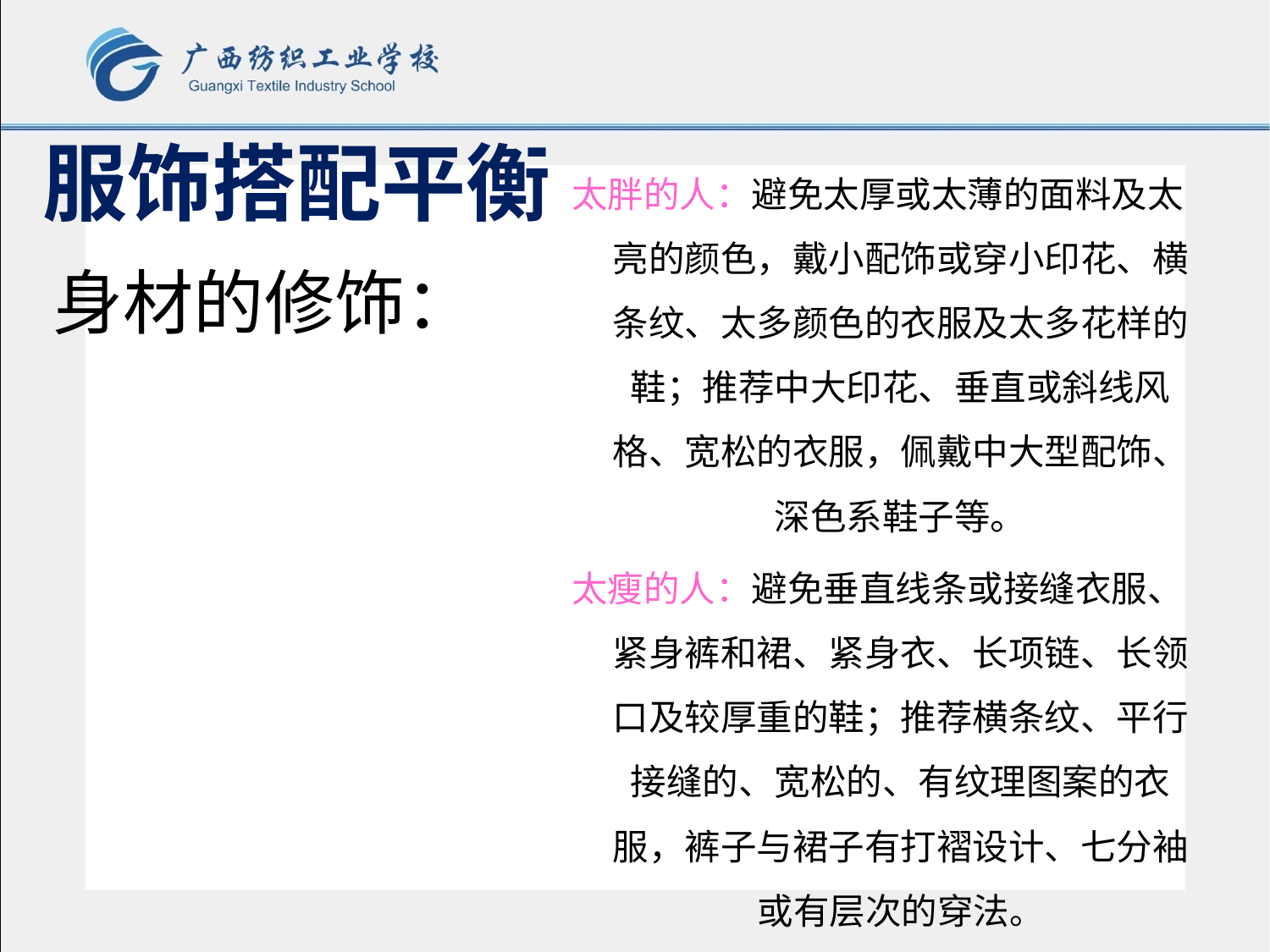

# 服饰搭配平衡
太胖的人：避免太厚或太薄的面料及太亮的颜色，戴小配饰或穿小印花、横条纹、太多颜色的衣服及太多花样的鞋；推荐中大印花、垂直或斜线风格、宽松的衣服，佩戴中大型配饰、深色系鞋子等。
太瘦的人：避免垂直线条或接缝衣服、紧身裤和裙、紧身衣、长项链、长领口及较厚重的鞋；推荐横条纹、平行接缝的、宽松的、有纹理图案的衣服，裤子与裙子有打褶设计、七分袖或有层次的穿法。
身材的修饰：